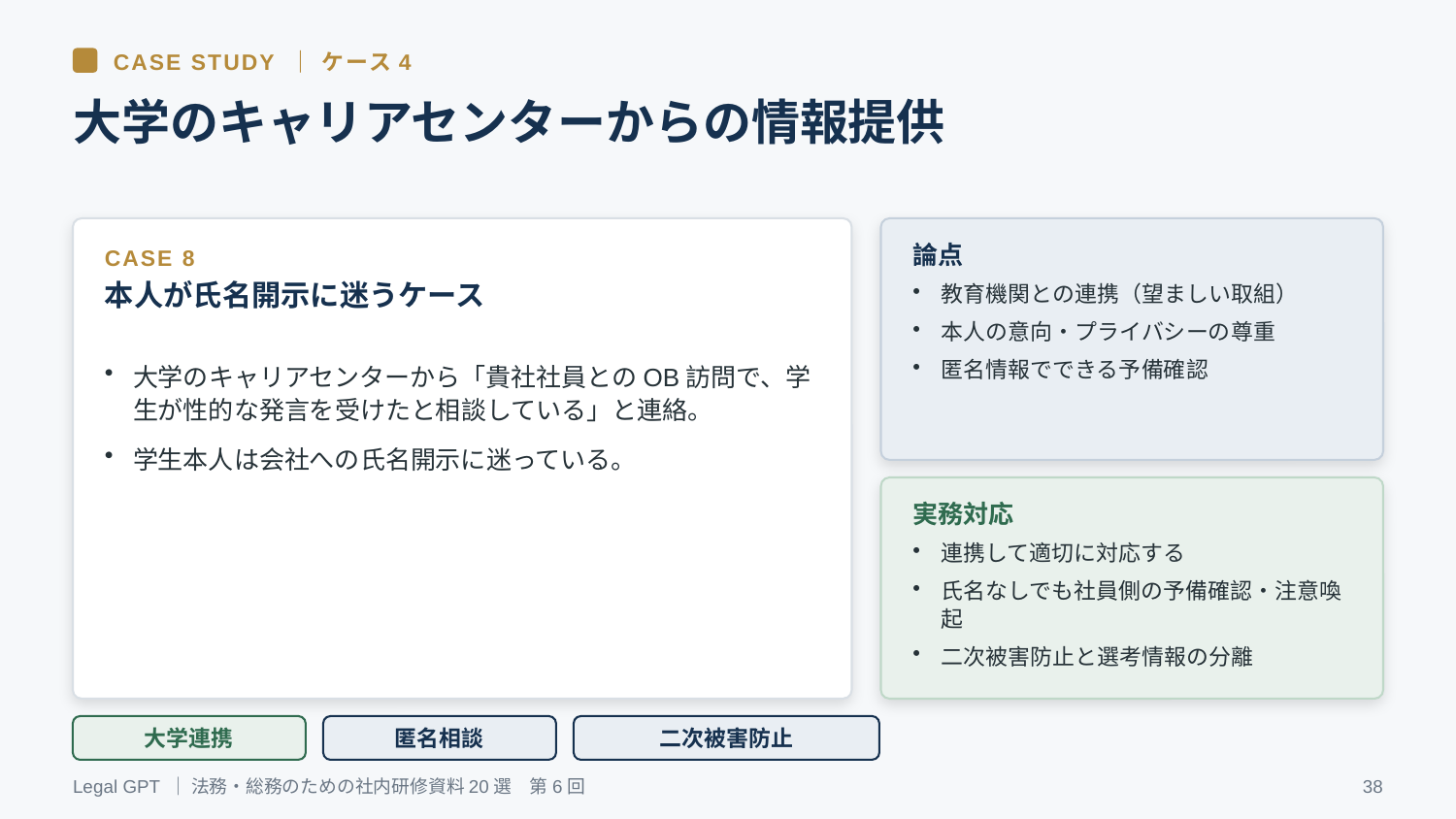

CASE STUDY ｜ ケース4

大学のキャリアセンターからの情報提供

論点
CASE 8
本人が氏名開示に迷うケース
教育機関との連携（望ましい取組）
本人の意向・プライバシーの尊重
匿名情報でできる予備確認
大学のキャリアセンターから「貴社社員とのOB訪問で、学生が性的な発言を受けたと相談している」と連絡。
学生本人は会社への氏名開示に迷っている。

実務対応
連携して適切に対応する
氏名なしでも社員側の予備確認・注意喚起
二次被害防止と選考情報の分離

大学連携

匿名相談

二次被害防止
Legal GPT ｜ 法務・総務のための社内研修資料20選　第6回
38